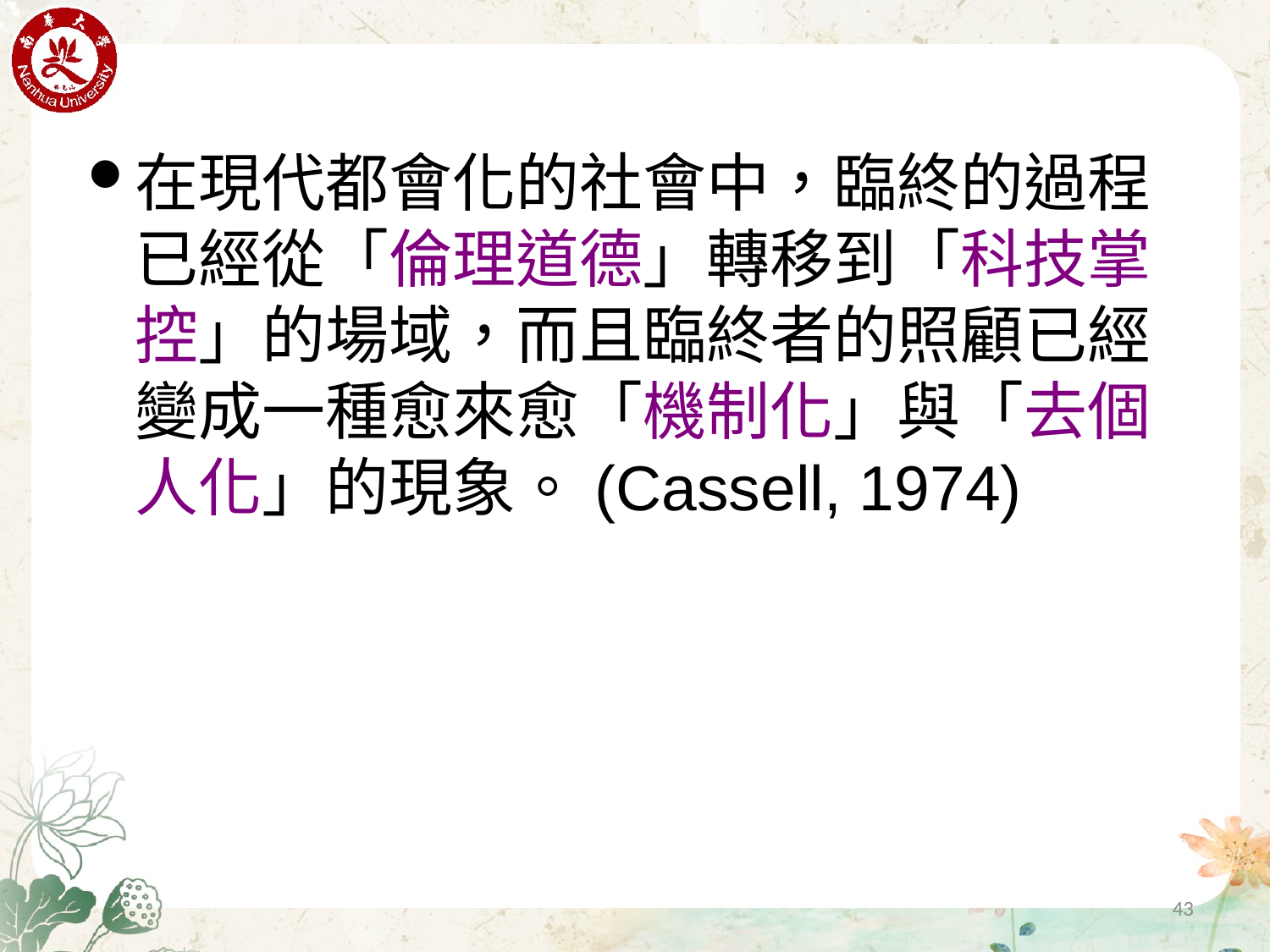

在現代都會化的社會中，臨終的過程已經從「倫理道德」轉移到「科技掌控」的場域，而且臨終者的照顧已經變成一種愈來愈「機制化」與「去個人化」的現象。(Cassell, 1974)
43